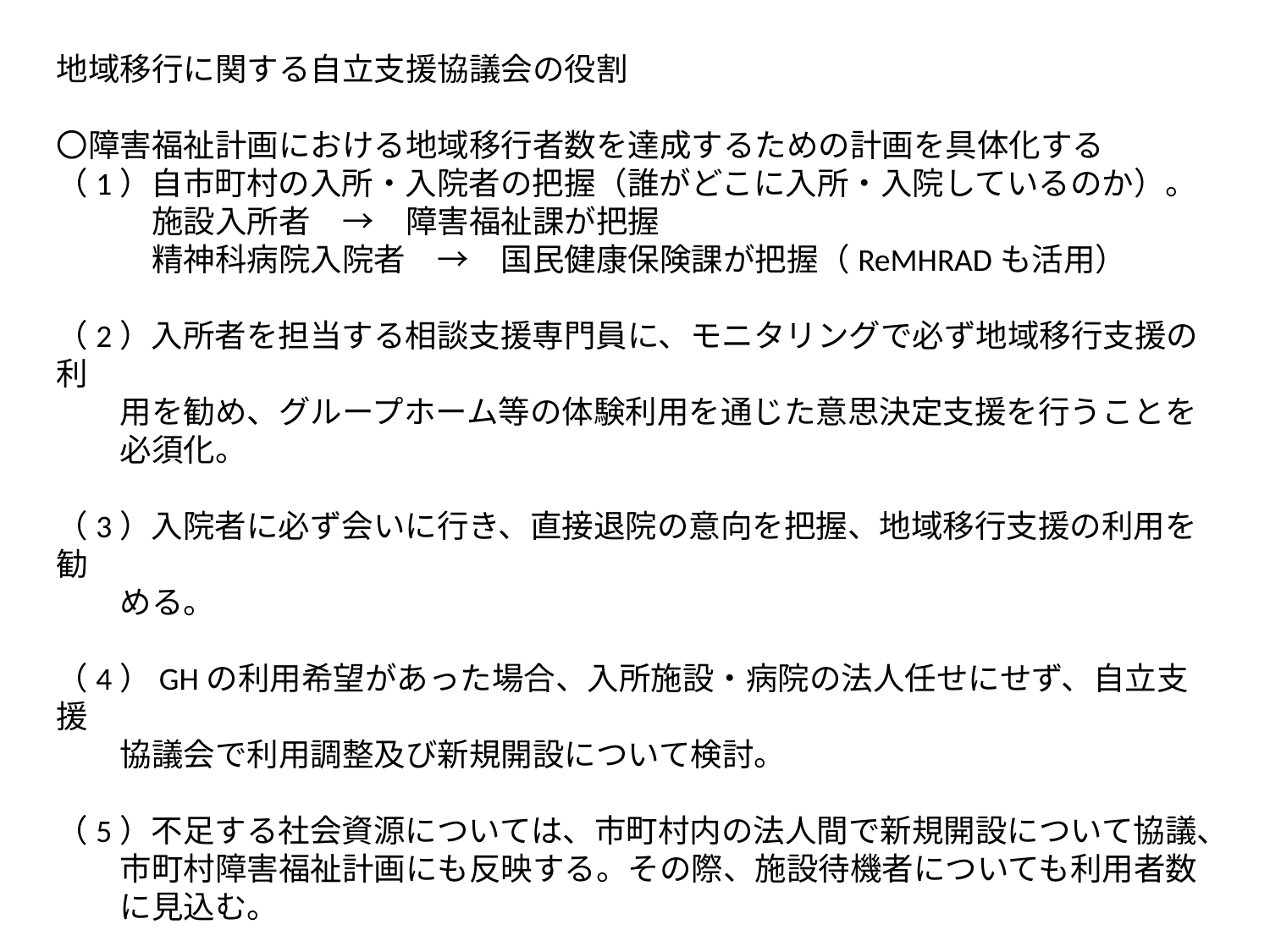

地域移行に関する自立支援協議会の役割

〇障害福祉計画における地域移行者数を達成するための計画を具体化する
（1）自市町村の入所・入院者の把握（誰がどこに入所・入院しているのか）。
　　　施設入所者　→　障害福祉課が把握
　　　精神科病院入院者　→　国民健康保険課が把握（ReMHRADも活用）

（2）入所者を担当する相談支援専門員に、モニタリングで必ず地域移行支援の利
　　用を勧め、グループホーム等の体験利用を通じた意思決定支援を行うことを
　　必須化。

（3）入院者に必ず会いに行き、直接退院の意向を把握、地域移行支援の利用を勧
　　める。

（4）GHの利用希望があった場合、入所施設・病院の法人任せにせず、自立支援
　　協議会で利用調整及び新規開設について検討。

（5）不足する社会資源については、市町村内の法人間で新規開設について協議、
　　市町村障害福祉計画にも反映する。その際、施設待機者についても利用者数
　　に見込む。